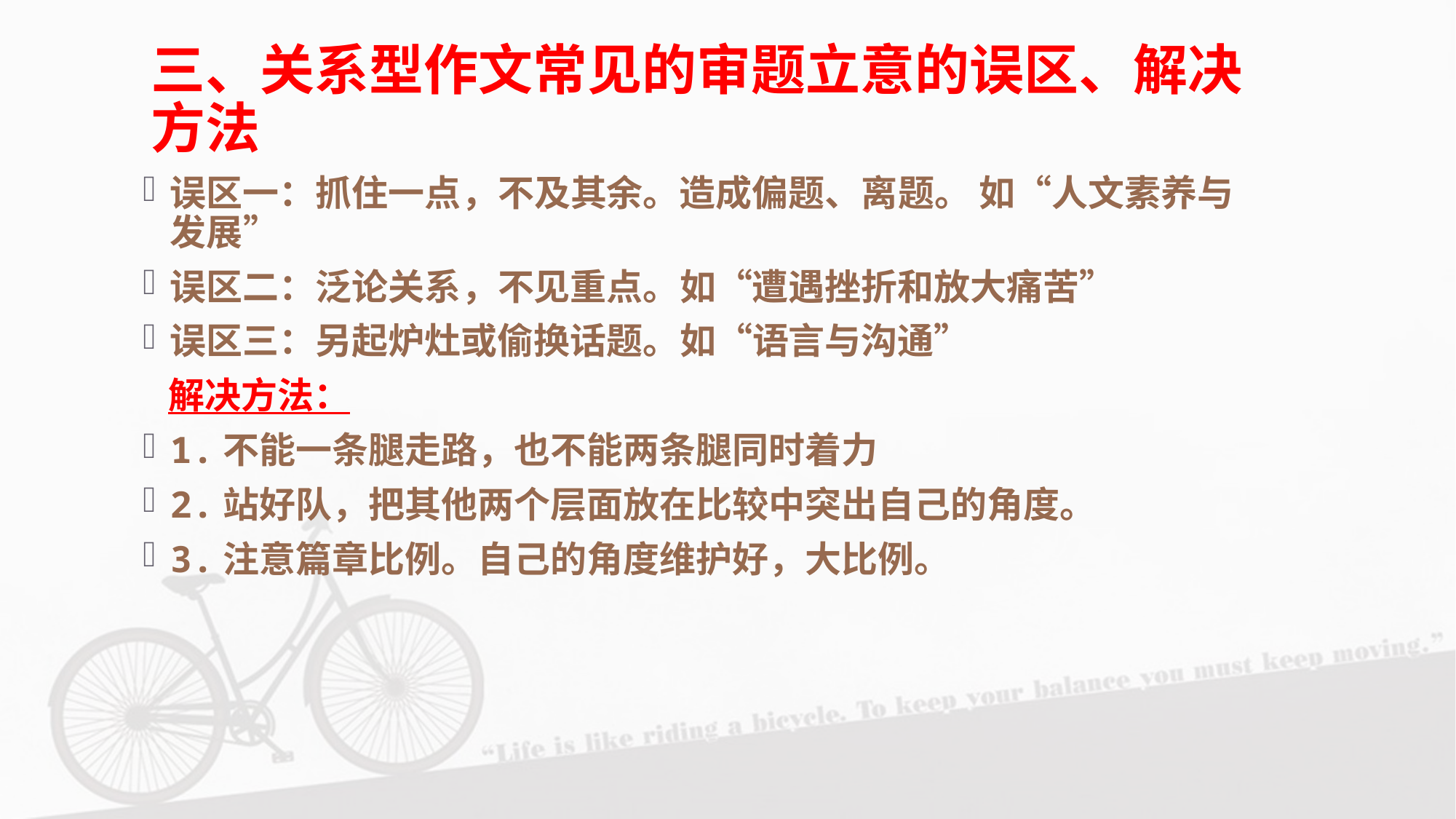

# 三、关系型作文常见的审题立意的误区、解决方法
误区一：抓住一点，不及其余。造成偏题、离题。 如“人文素养与发展”
误区二：泛论关系，不见重点。如“遭遇挫折和放大痛苦”
误区三：另起炉灶或偷换话题。如“语言与沟通”
  解决方法：
1.不能一条腿走路，也不能两条腿同时着力
2.站好队，把其他两个层面放在比较中突出自己的角度。
3.注意篇章比例。自己的角度维护好，大比例。